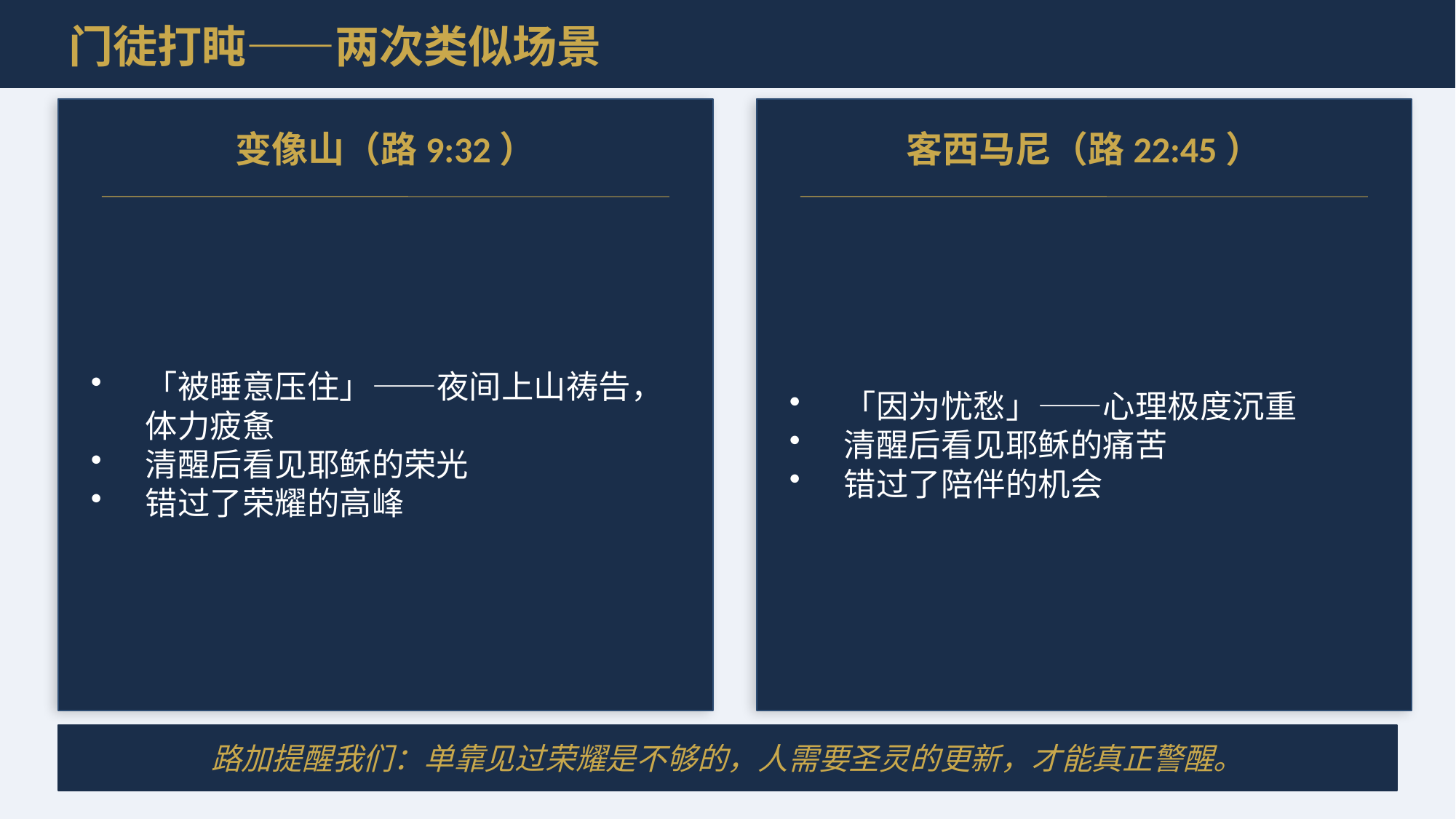

门徒打盹——两次类似场景

变像山（路9:32）
客西马尼（路22:45）

「被睡意压住」——夜间上山祷告，体力疲惫
清醒后看见耶稣的荣光
错过了荣耀的高峰
「因为忧愁」——心理极度沉重
清醒后看见耶稣的痛苦
错过了陪伴的机会

路加提醒我们：单靠见过荣耀是不够的，人需要圣灵的更新，才能真正警醒。